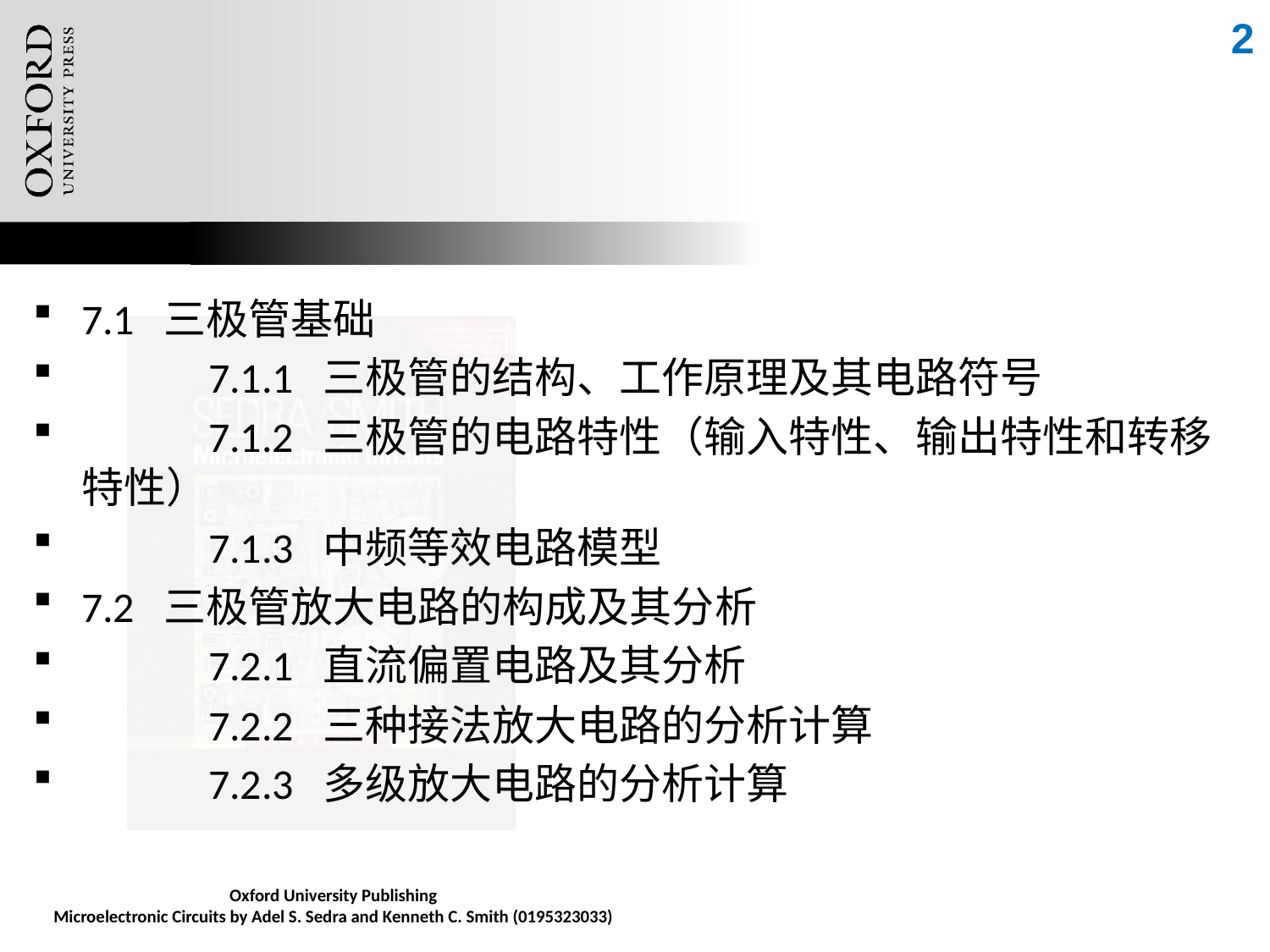

2
7.1  三极管基础
	7.1.1  三极管的结构、工作原理及其电路符号
	7.1.2  三极管的电路特性（输入特性、输出特性和转移特性）
	7.1.3  中频等效电路模型
7.2  三极管放大电路的构成及其分析
	7.2.1  直流偏置电路及其分析
	7.2.2  三种接法放大电路的分析计算
	7.2.3  多级放大电路的分析计算

Oxford University Publishing
Microelectronic Circuits by Adel S. Sedra and Kenneth C. Smith (0195323033)